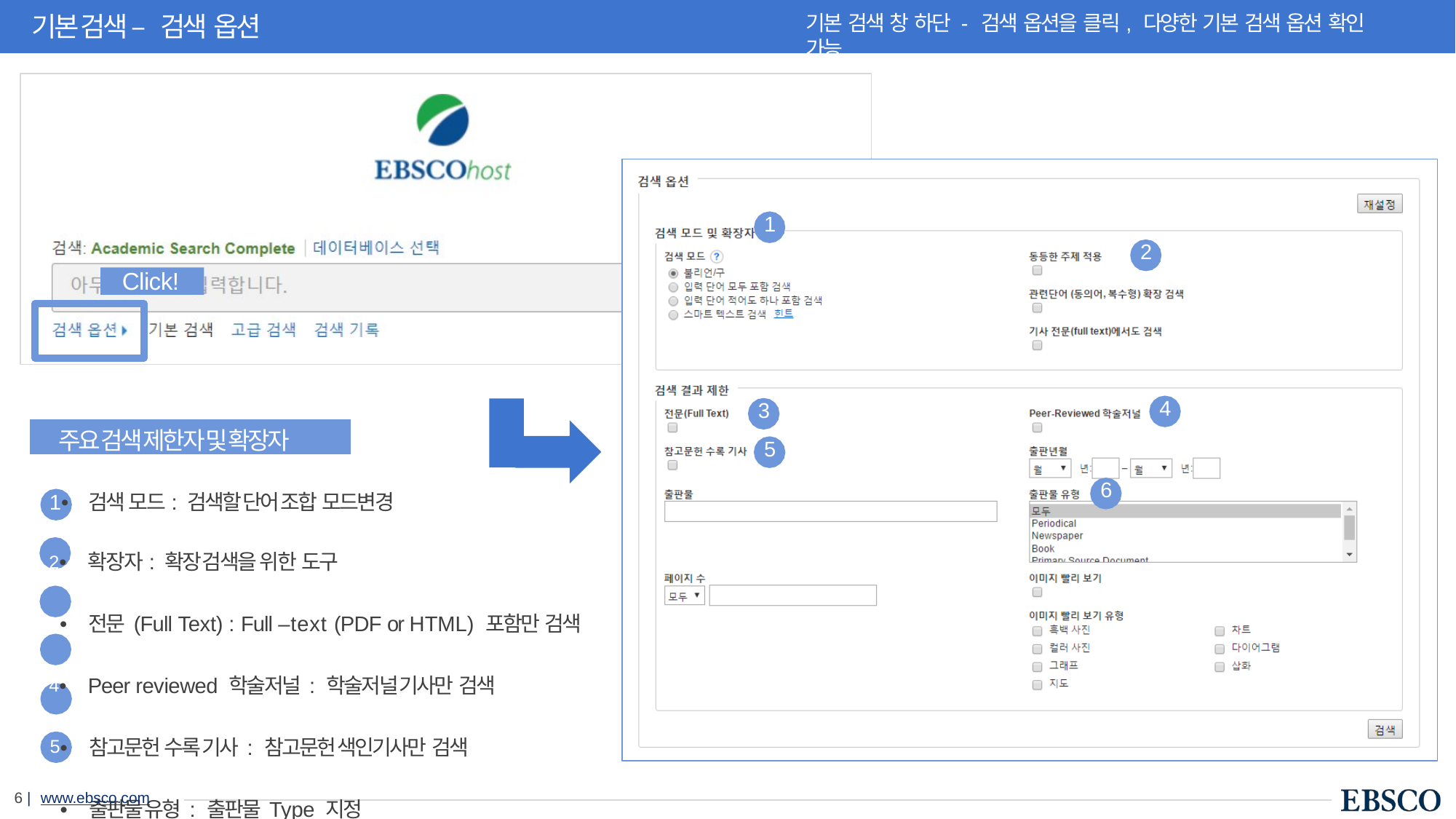

# 기본 검색 – 검색 옵션
기본 검색 창 하단 - 검색 옵션을 클릭, 다양한 기본 검색 옵션 확인 가능

1

2

Click!

3
5
4

주요 검색 제한자 및 확장자

6

1•	검색 모드: 검색할 단어 조합 모드변경
2•	확장자: 확장 검색을 위한 도구
3•	전문 (Full Text) : Full –text (PDF or HTML) 포함만 검색
4•	Peer reviewed 학술저널 : 학술저널 기사만 검색
5•	참고문헌 수록 기사 : 참고문헌 색인기사만 검색
6•	출판물 유형 : 출판물 Type 지정

6 | www.ebsco.com